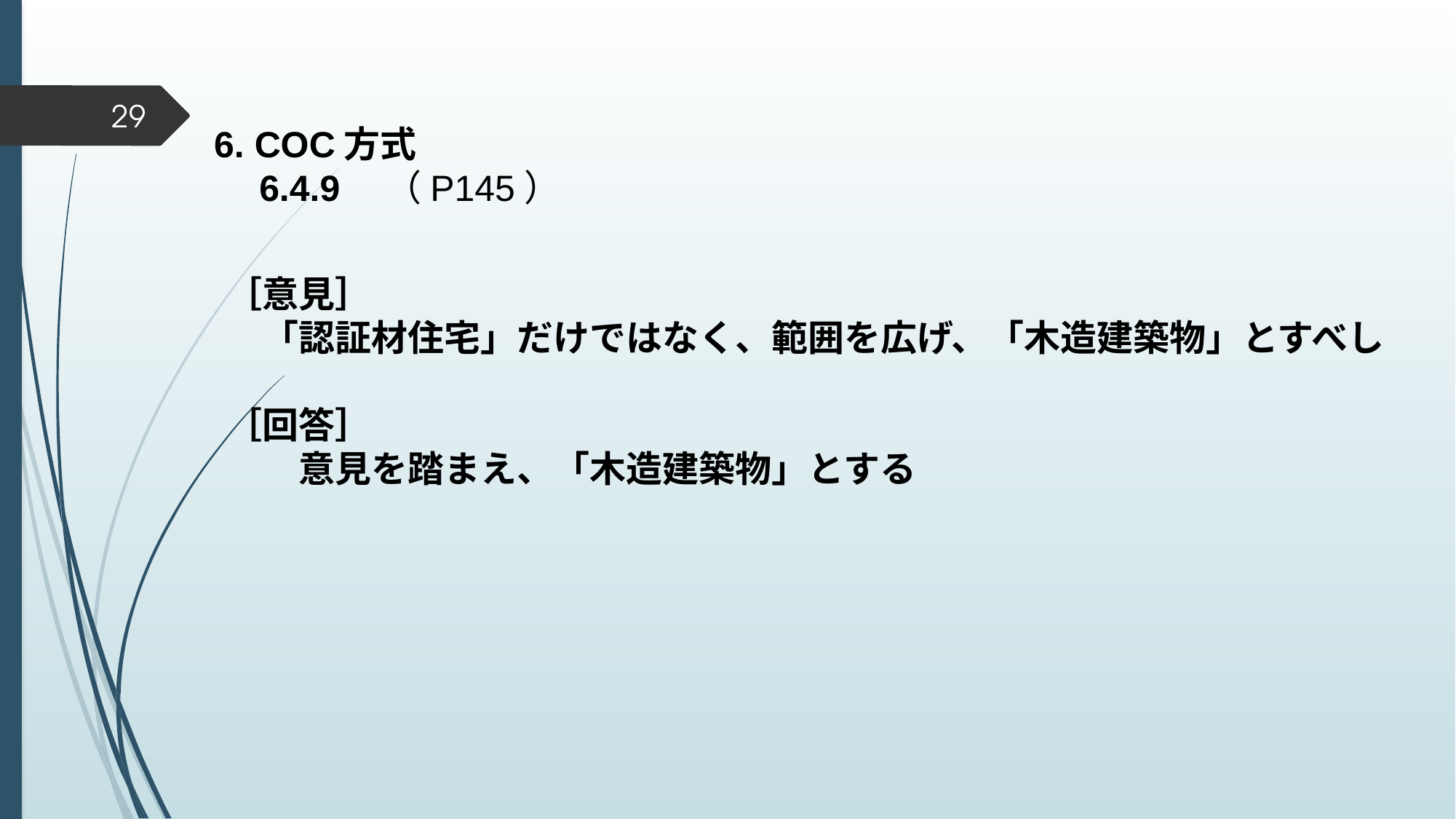

29
6. COC方式
　6.4.9　（P145）

［意見］
　「認証材住宅」だけではなく、範囲を広げ、「木造建築物」とすべし

［回答］
　　意見を踏まえ、「木造建築物」とする